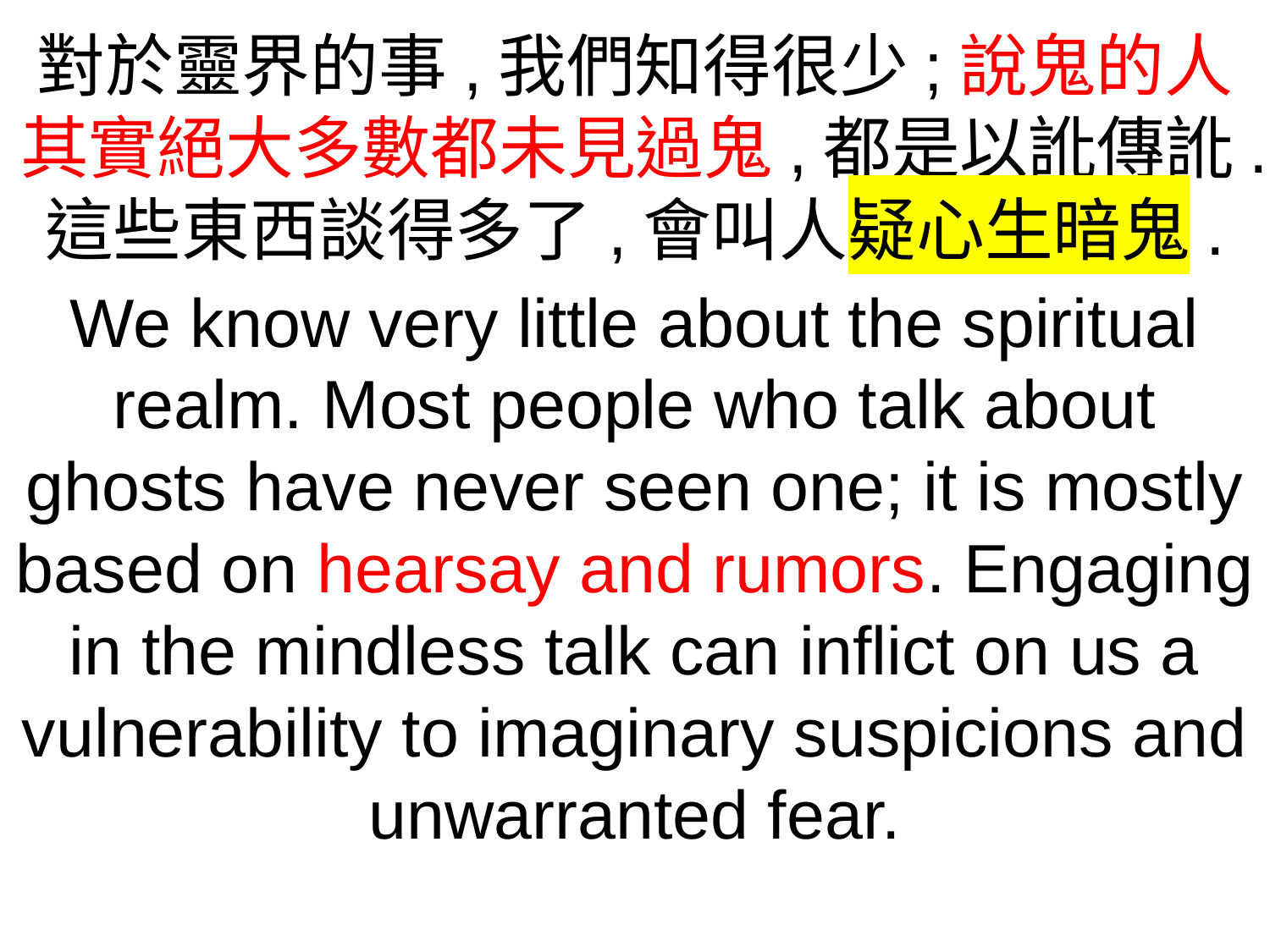

對於靈界的事,我們知得很少;說鬼的人其實絕大多數都未見過鬼,都是以訛傳訛.這些東西談得多了,會叫人疑心生暗鬼.
We know very little about the spiritual realm. Most people who talk about ghosts have never seen one; it is mostly based on hearsay and rumors. Engaging in the mindless talk can inflict on us a vulnerability to imaginary suspicions and unwarranted fear.